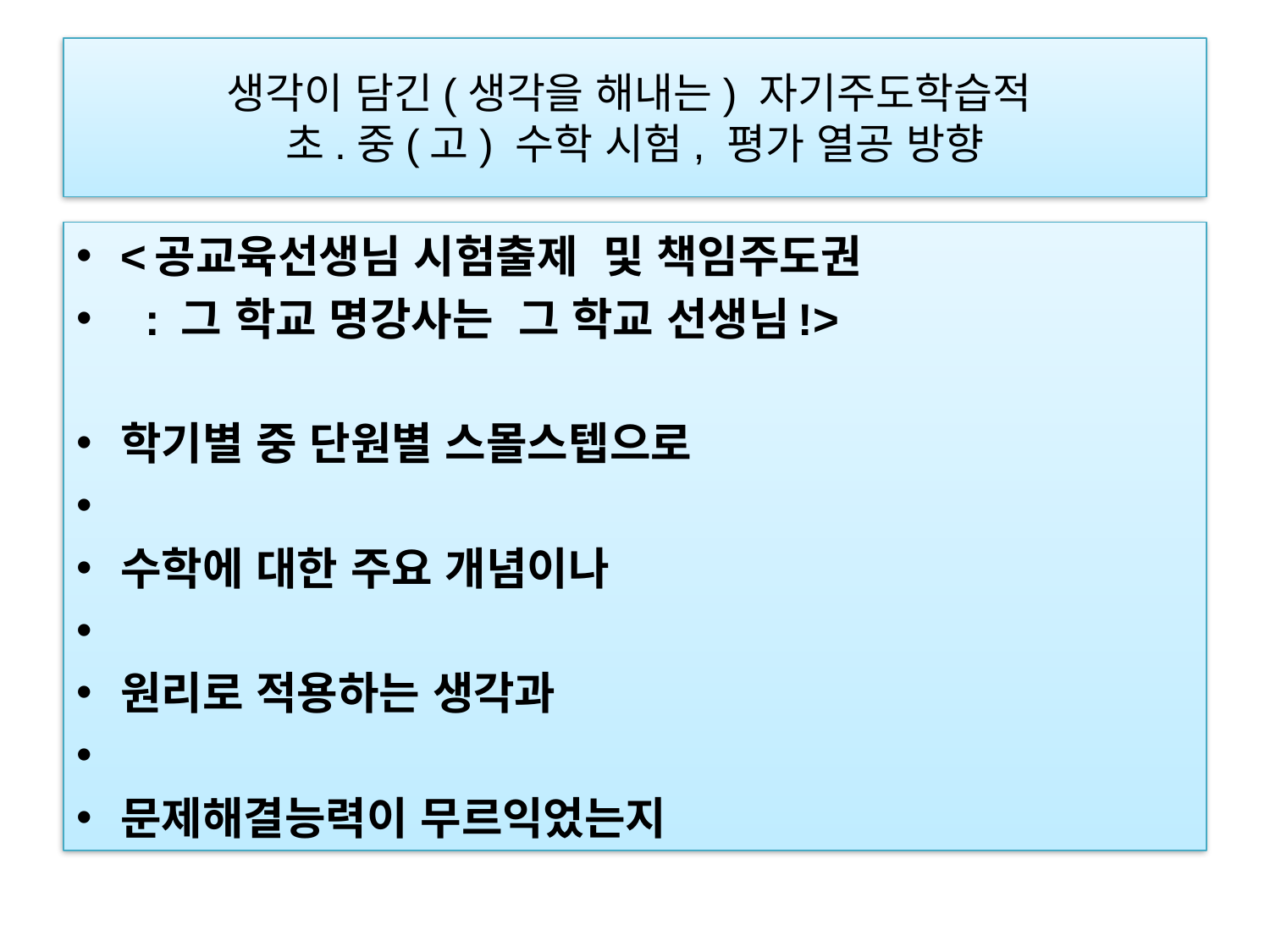

# 생각이 담긴(생각을 해내는) 자기주도학습적 초.중(고) 수학 시험, 평가 열공 방향
<공교육선생님 시험출제  및 책임주도권
  : 그 학교 명강사는  그 학교 선생님!>

학기별 중 단원별 스몰스텝으로

수학에 대한 주요 개념이나

원리로 적용하는 생각과

문제해결능력이 무르익었는지